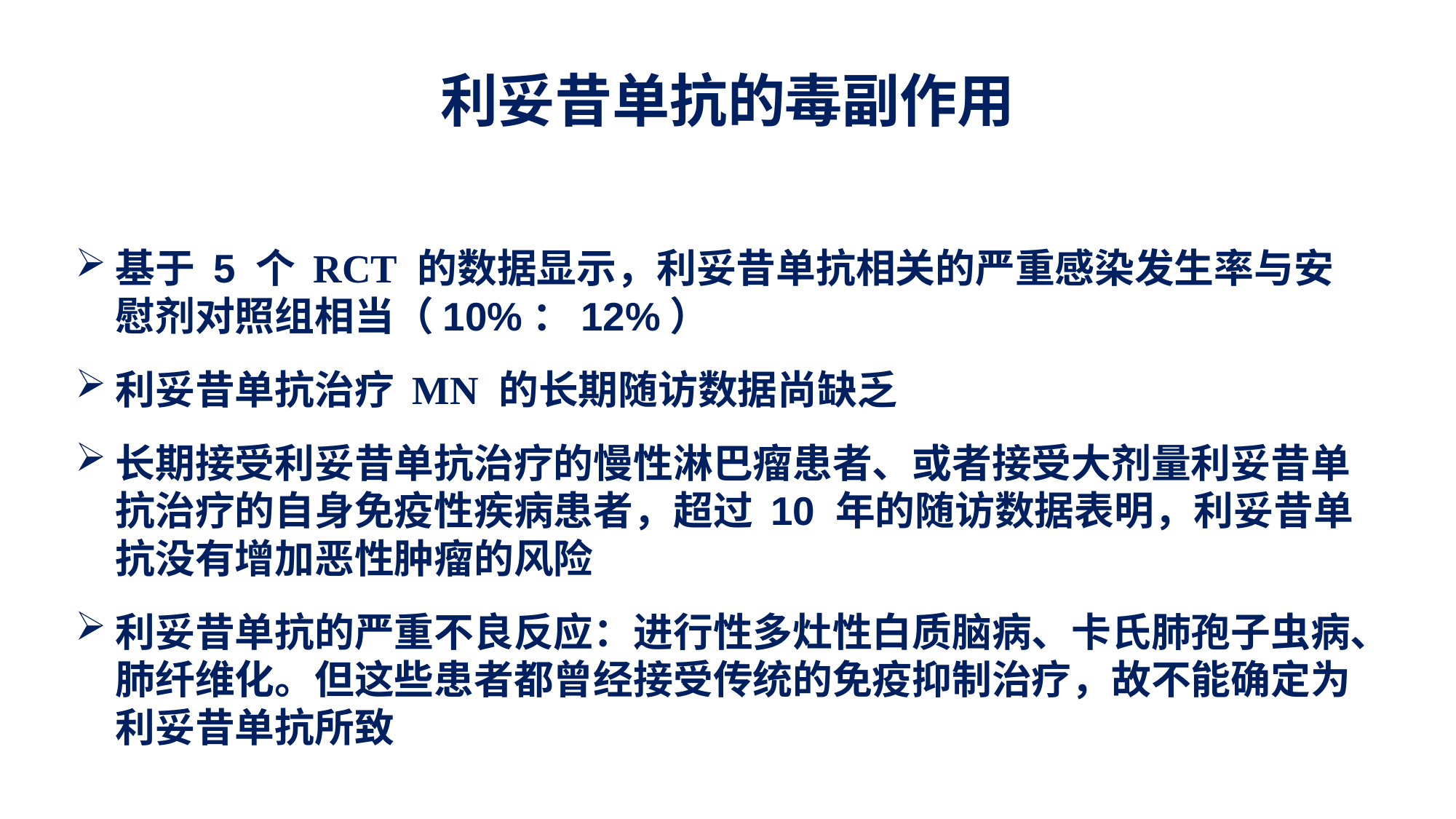

# 利妥昔单抗的毒副作用
基于 5 个 RCT 的数据显示，利妥昔单抗相关的严重感染发生率与安慰剂对照组相当（10%：12%）
利妥昔单抗治疗 MN 的长期随访数据尚缺乏
长期接受利妥昔单抗治疗的慢性淋巴瘤患者、或者接受大剂量利妥昔单抗治疗的自身免疫性疾病患者，超过 10 年的随访数据表明，利妥昔单抗没有增加恶性肿瘤的风险
利妥昔单抗的严重不良反应：进行性多灶性白质脑病、卡氏肺孢子虫病、肺纤维化。但这些患者都曾经接受传统的免疫抑制治疗，故不能确定为利妥昔单抗所致